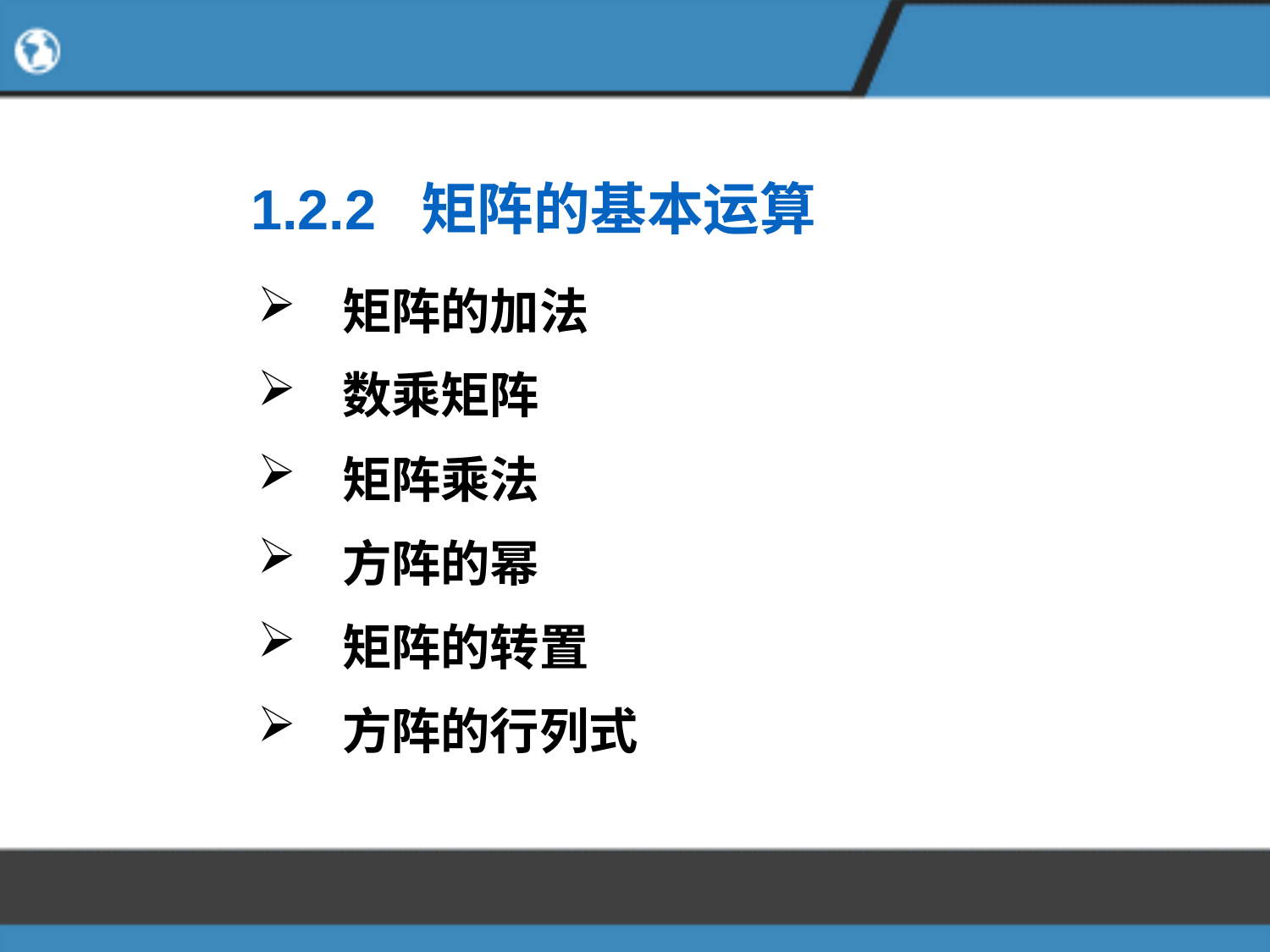

1.2.2  矩阵的基本运算
   矩阵的加法
   数乘矩阵
   矩阵乘法
   方阵的幂
   矩阵的转置
   方阵的行列式